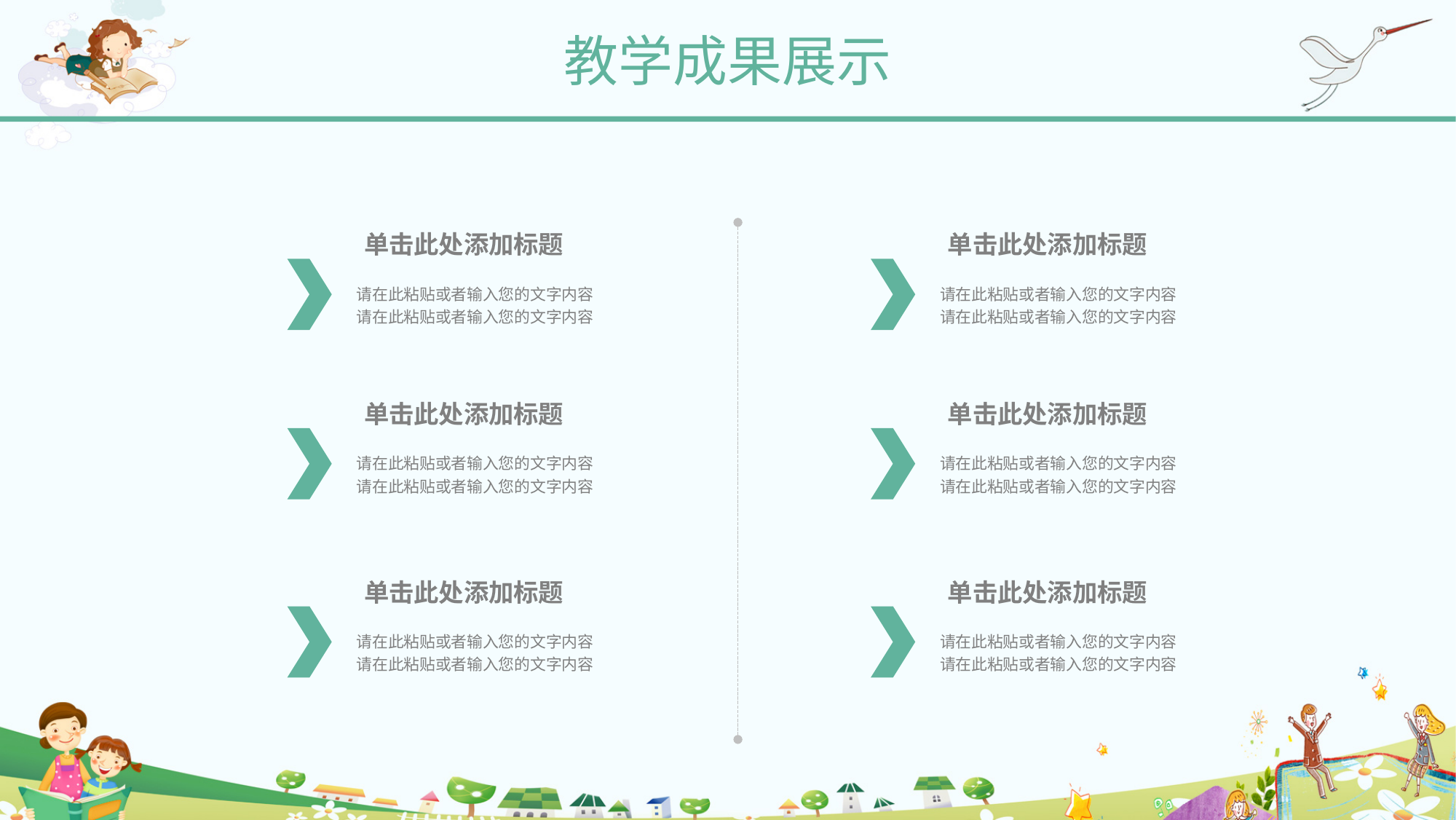

教学成果展示

单击此处添加标题
单击此处添加标题

请在此粘贴或者输入您的文字内容
请在此粘贴或者输入您的文字内容
请在此粘贴或者输入您的文字内容
请在此粘贴或者输入您的文字内容
单击此处添加标题
单击此处添加标题

请在此粘贴或者输入您的文字内容
请在此粘贴或者输入您的文字内容
请在此粘贴或者输入您的文字内容
请在此粘贴或者输入您的文字内容
单击此处添加标题
单击此处添加标题

请在此粘贴或者输入您的文字内容
请在此粘贴或者输入您的文字内容
请在此粘贴或者输入您的文字内容
请在此粘贴或者输入您的文字内容